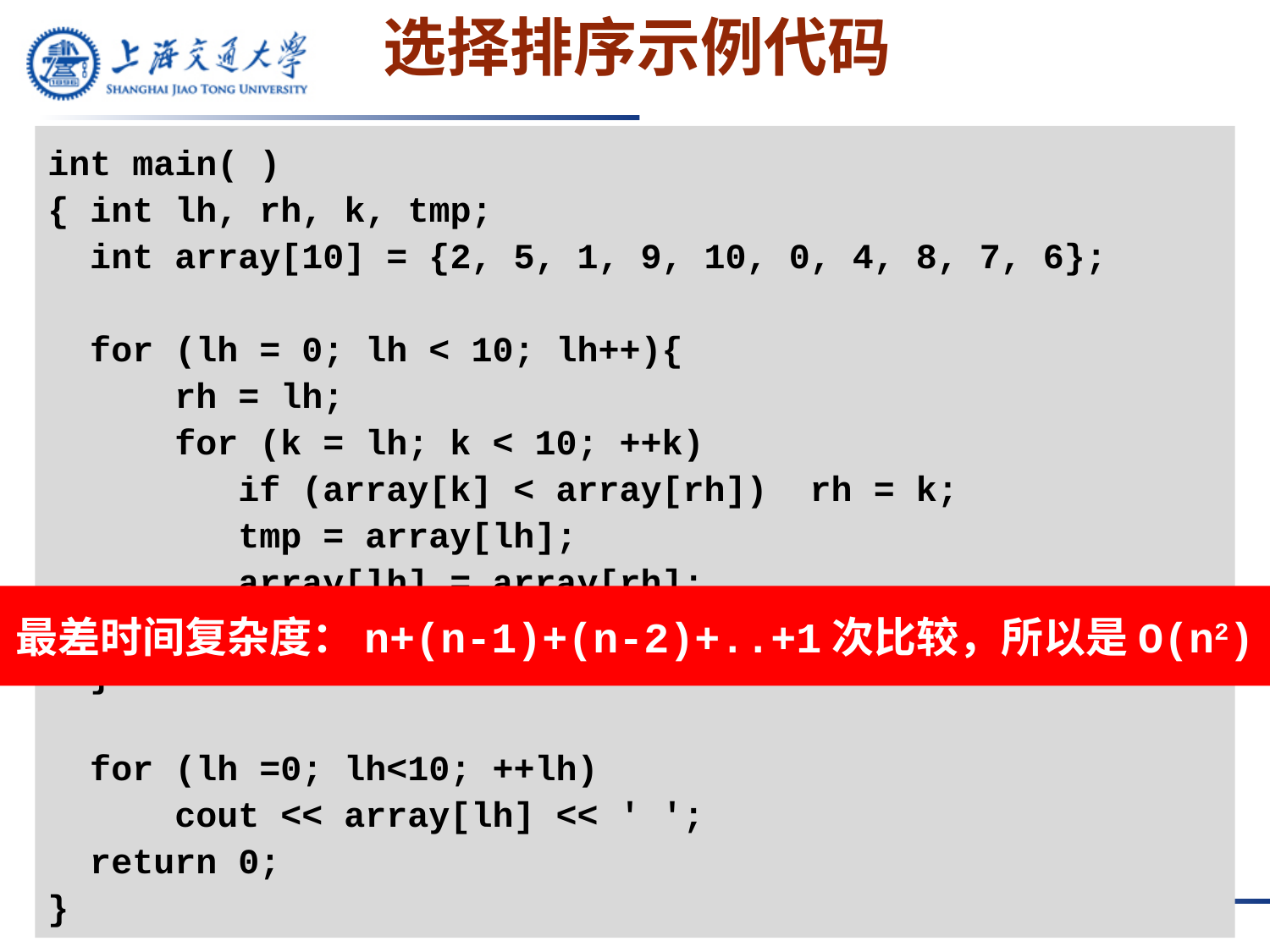

# 选择排序示例代码
int main( )
{ int lh, rh, k, tmp;
  int array[10] = {2, 5, 1, 9, 10, 0, 4, 8, 7, 6};

  for (lh = 0; lh < 10; lh++){
	rh = lh;
  	for (k = lh; k < 10; ++k)
         if (array[k] < array[rh])  rh = k;
         tmp = array[lh];
	   array[lh] = array[rh];
         array[rh] = tmp;
  }

  for (lh =0; lh<10; ++lh)
	cout << array[lh] << ' ';
  return 0;
}
最差时间复杂度：n+(n-1)+(n-2)+..+1次比较，所以是O(n2)